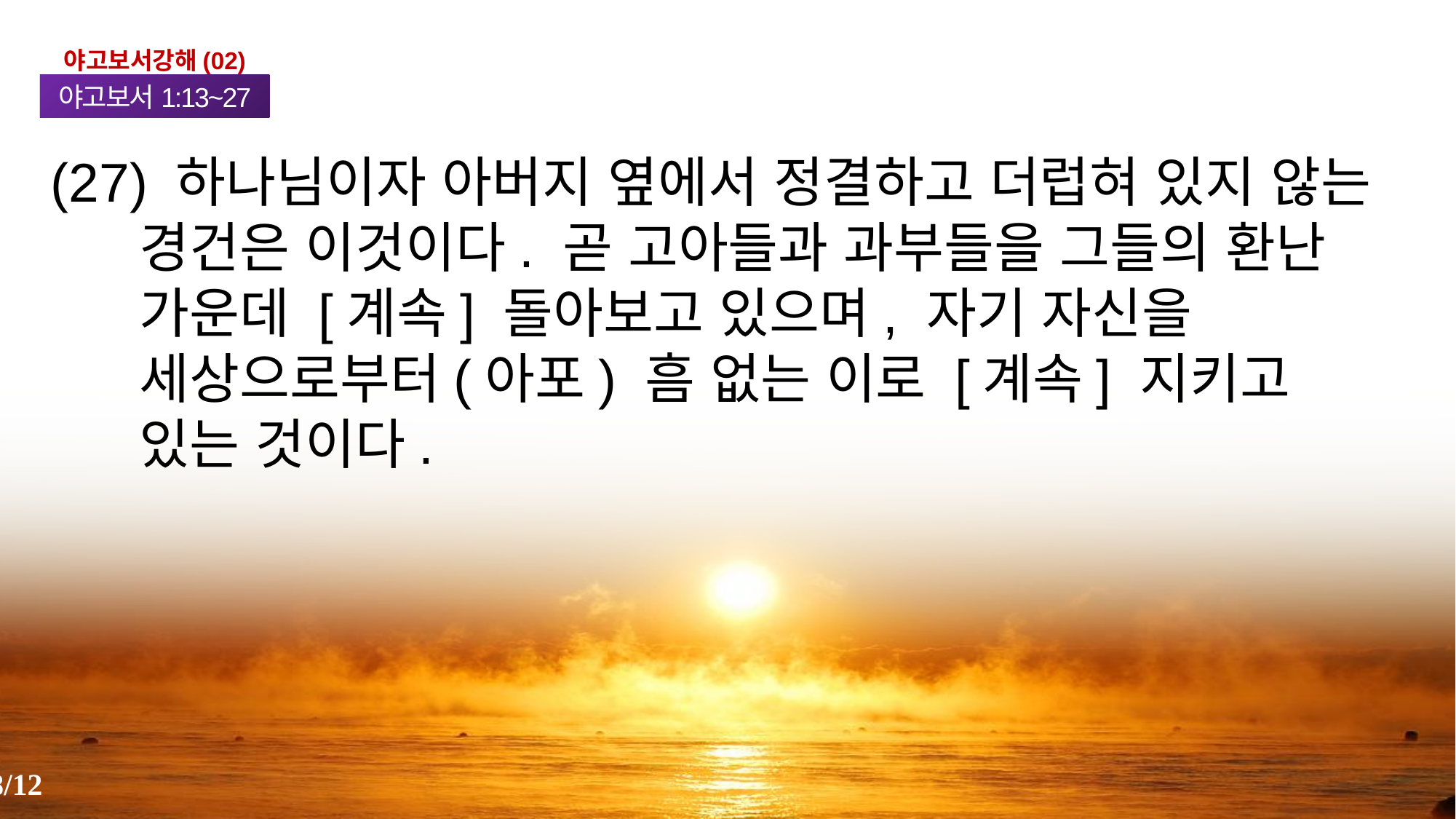

야고보서강해(02)
야고보서1:13~27

(27) 하나님이자 아버지 옆에서 정결하고 더럽혀 있지 않는 경건은 이것이다. 곧 고아들과 과부들을 그들의 환난 가운데 [계속] 돌아보고 있으며, 자기 자신을 세상으로부터(아포) 흠 없는 이로 [계속] 지키고 있는 것이다.